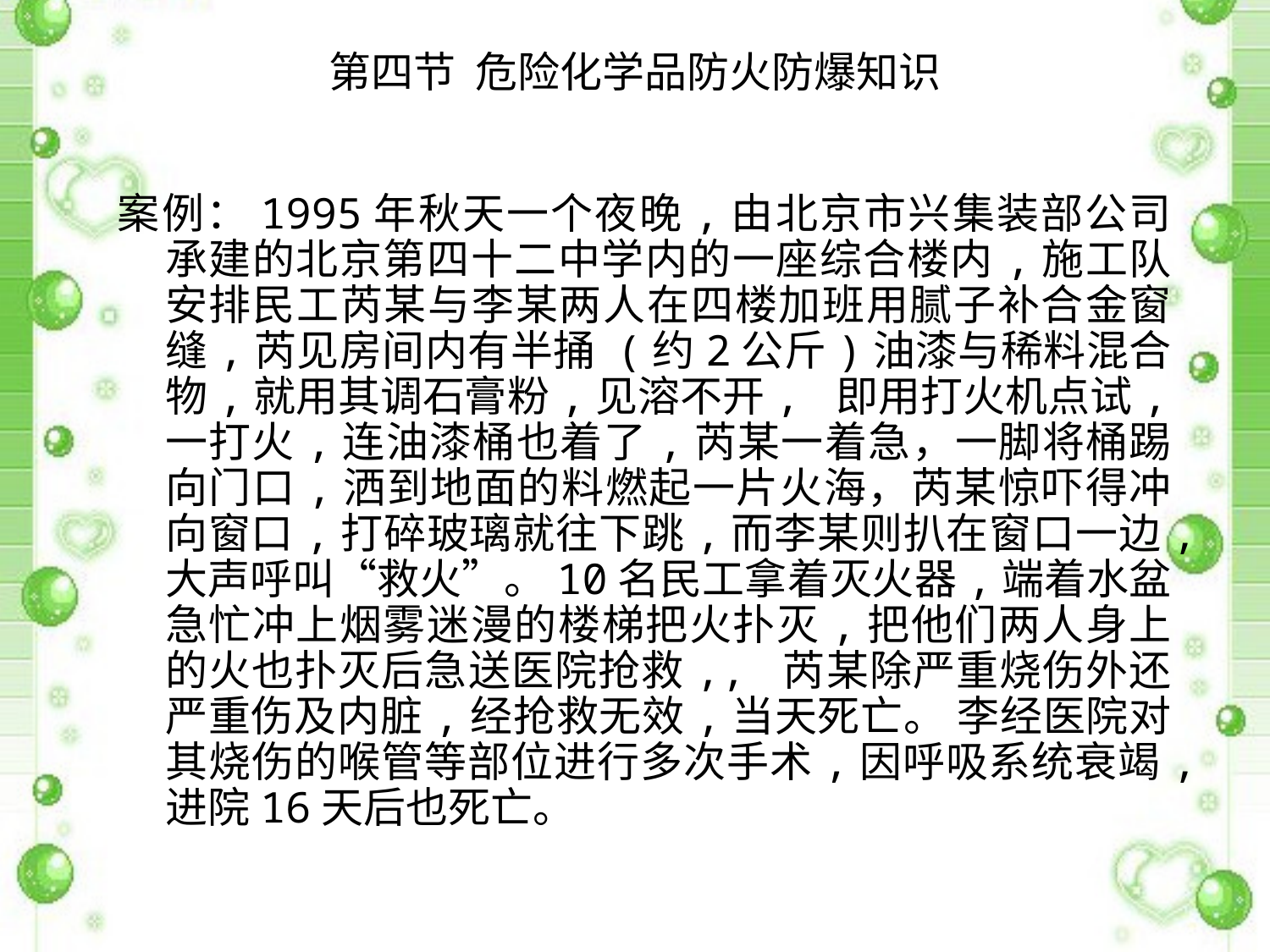

第四节  危险化学品防火防爆知识
案例：1995年秋天一个夜晚,由北京市兴集装部公司承建的北京第四十二中学内的一座综合楼内,施工队安排民工芮某与李某两人在四楼加班用腻子补合金窗缝,芮见房间内有半捅 (约2公斤)油漆与稀料混合物,就用其调石膏粉,见溶不开, 即用打火机点试,一打火,连油漆桶也着了,芮某一着急，一脚将桶踢向门口,洒到地面的料燃起一片火海，芮某惊吓得冲向窗口,打碎玻璃就往下跳,而李某则扒在窗口一边,大声呼叫“救火”。10名民工拿着灭火器,端着水盆急忙冲上烟雾迷漫的楼梯把火扑灭,把他们两人身上的火也扑灭后急送医院抢救,, 芮某除严重烧伤外还严重伤及内脏,经抢救无效,当天死亡。 李经医院对其烧伤的喉管等部位进行多次手术,因呼吸系统衰竭,进院16天后也死亡。